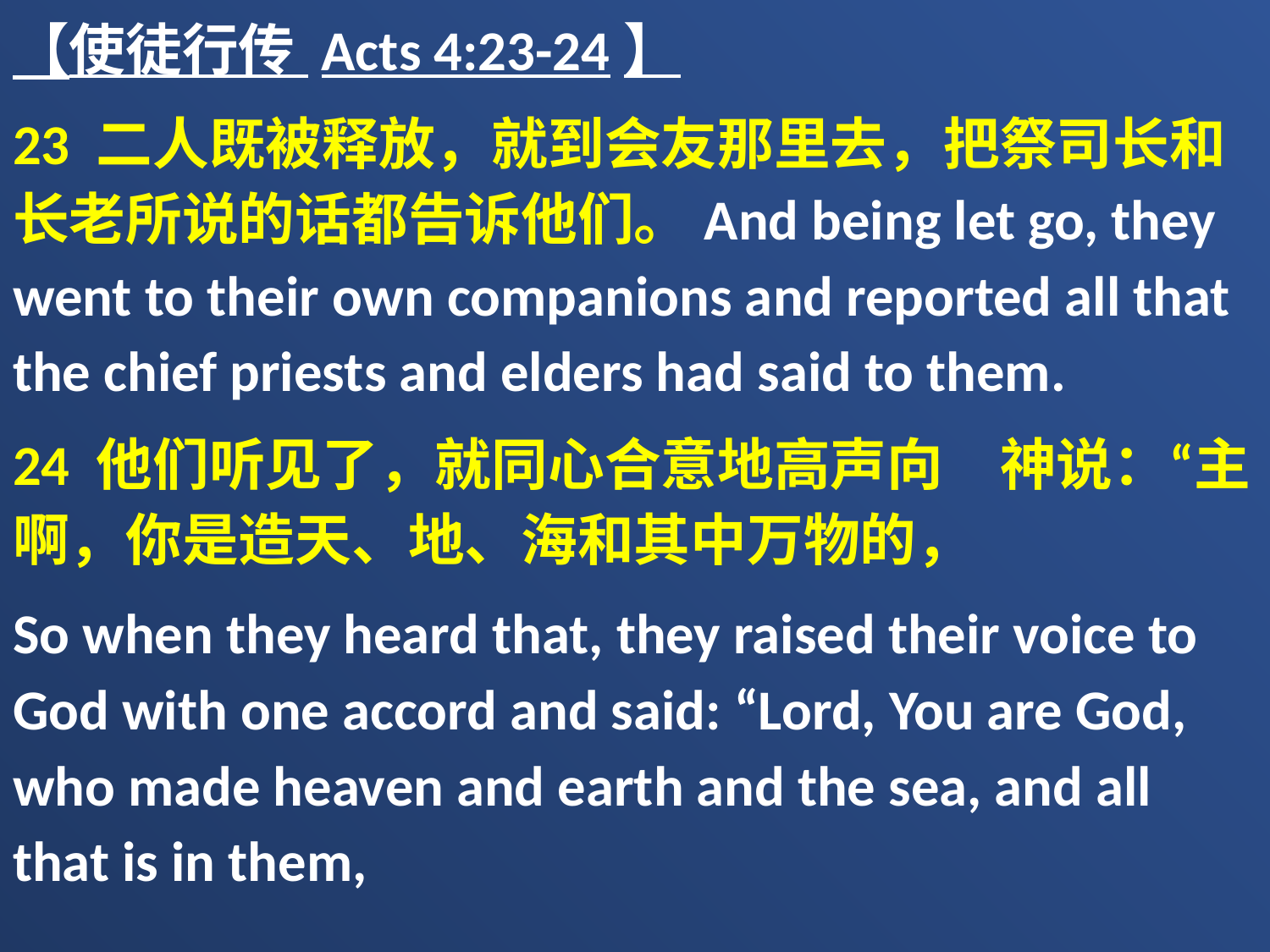

【使徒行传 Acts 4:23-24】
23 二人既被释放，就到会友那里去，把祭司长和长老所说的话都告诉他们。And being let go, they went to their own companions and reported all that the chief priests and elders had said to them.
24 他们听见了，就同心合意地高声向　神说：“主啊，你是造天、地、海和其中万物的，
So when they heard that, they raised their voice to God with one accord and said: “Lord, You are God, who made heaven and earth and the sea, and all that is in them,